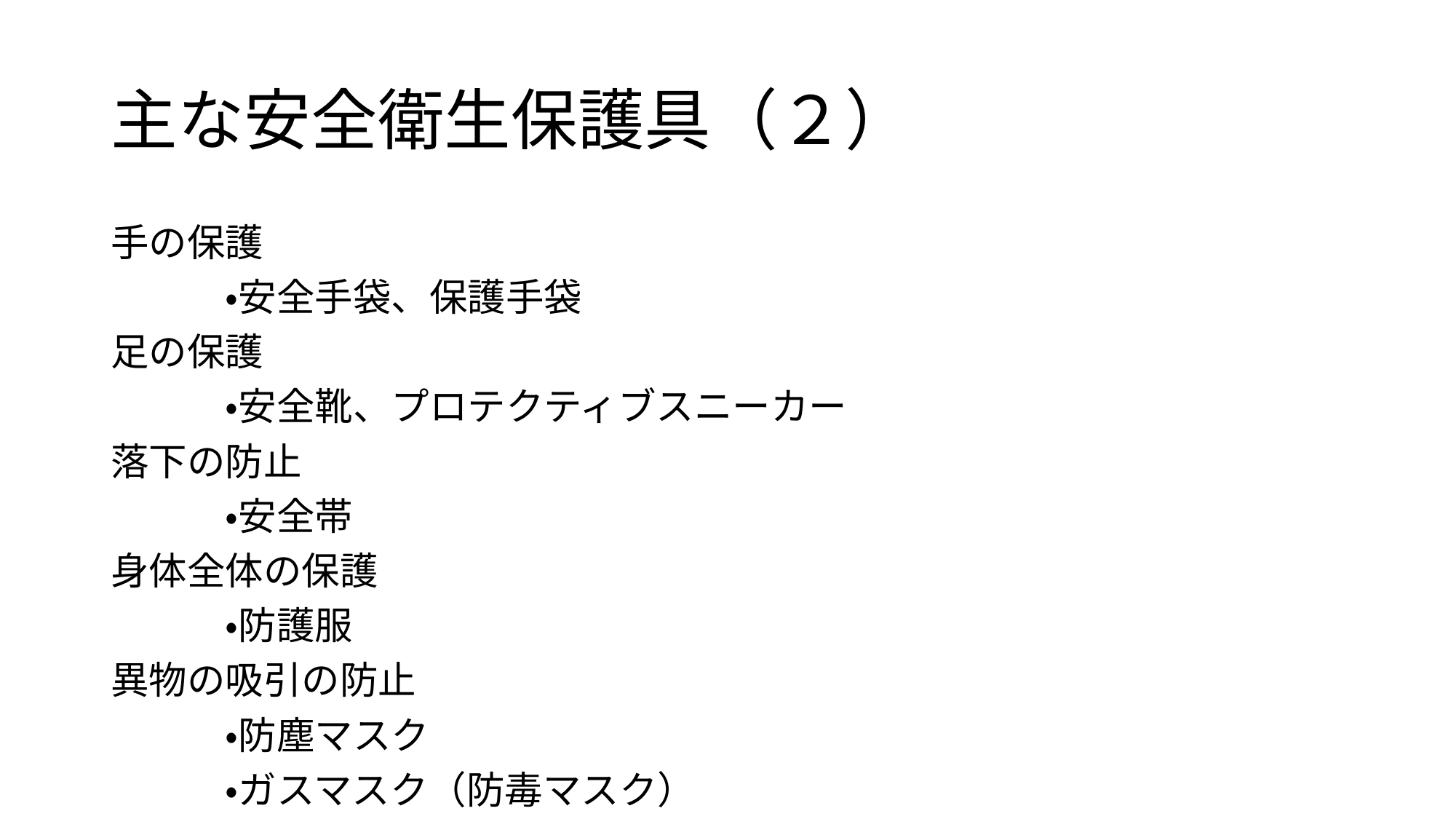

# 主な安全衛生保護具（２）
手の保護
　　　・安全手袋、保護手袋
足の保護
　　　・安全靴、プロテクティブスニーカー
落下の防止
　　　・安全帯
身体全体の保護
　　　・防護服
異物の吸引の防止
　　　・防塵マスク
　　　・ガスマスク（防毒マスク）